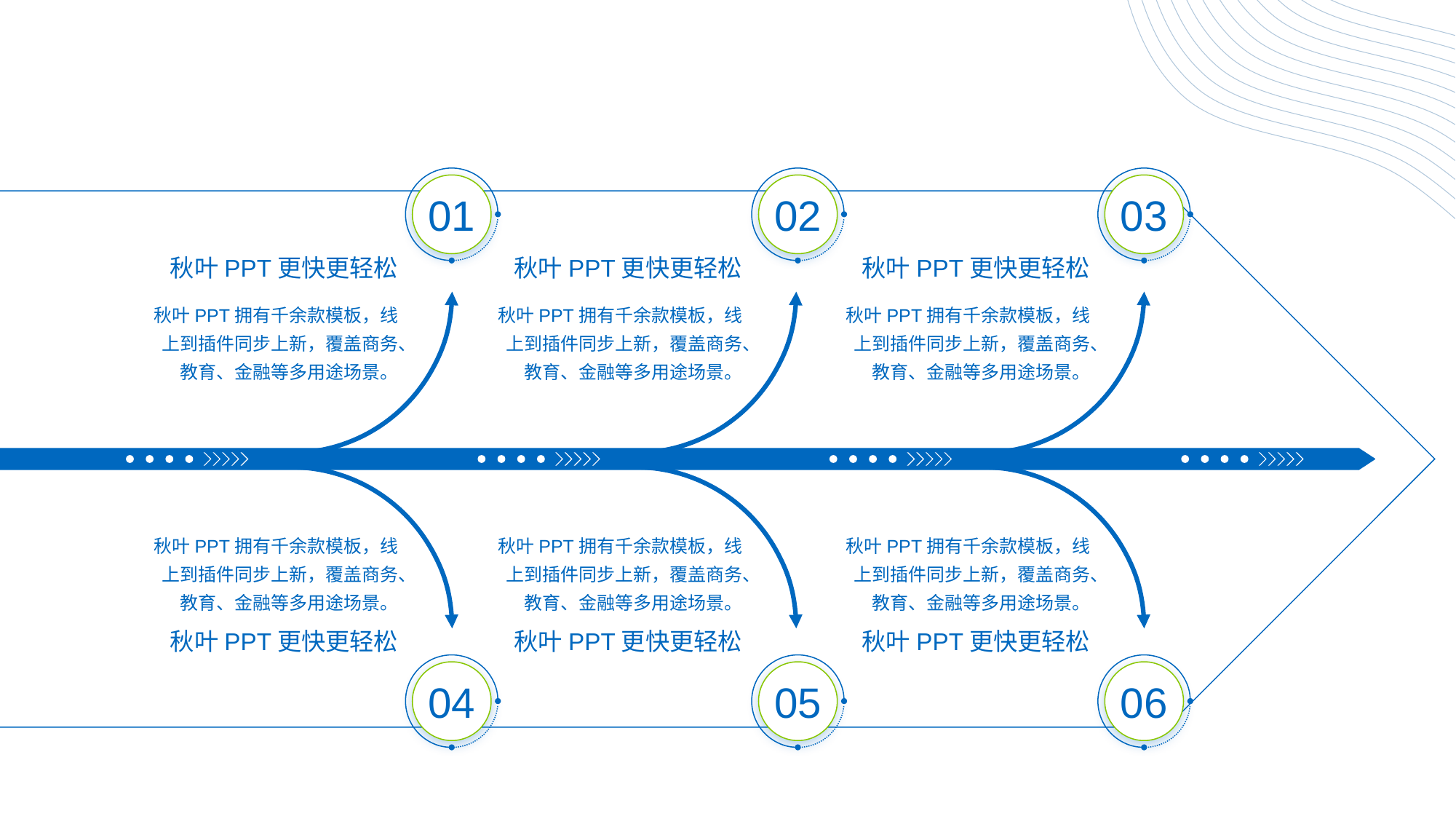

01
02
03

秋叶PPT更快更轻松
秋叶PPT更快更轻松
秋叶PPT更快更轻松
秋叶PPT拥有千余款模板，线上到插件同步上新，覆盖商务、教育、金融等多用途场景。
秋叶PPT拥有千余款模板，线上到插件同步上新，覆盖商务、教育、金融等多用途场景。
秋叶PPT拥有千余款模板，线上到插件同步上新，覆盖商务、教育、金融等多用途场景。

秋叶PPT拥有千余款模板，线上到插件同步上新，覆盖商务、教育、金融等多用途场景。
秋叶PPT拥有千余款模板，线上到插件同步上新，覆盖商务、教育、金融等多用途场景。
秋叶PPT拥有千余款模板，线上到插件同步上新，覆盖商务、教育、金融等多用途场景。
秋叶PPT更快更轻松
秋叶PPT更快更轻松
秋叶PPT更快更轻松

04
05
06